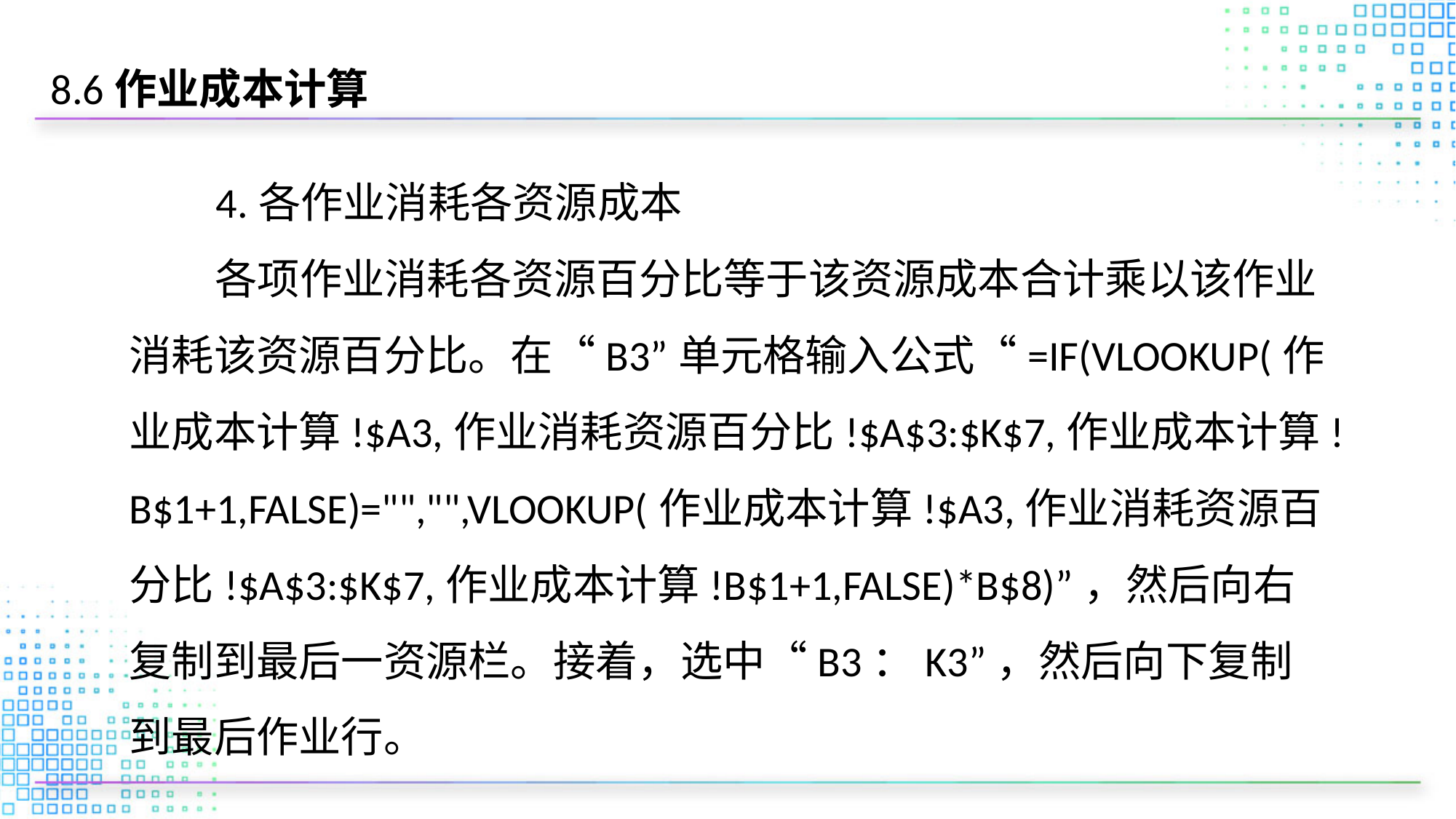

# 8.6作业成本计算
         4.各作业消耗各资源成本
        各项作业消耗各资源百分比等于该资源成本合计乘以该作业消耗该资源百分比。在“B3”单元格输入公式“=IF(VLOOKUP(作业成本计算!$A3,作业消耗资源百分比!$A$3:$K$7,作业成本计算!B$1+1,FALSE)="","",VLOOKUP(作业成本计算!$A3,作业消耗资源百分比!$A$3:$K$7,作业成本计算!B$1+1,FALSE)*B$8)”，然后向右复制到最后一资源栏。接着，选中“B3：K3”，然后向下复制到最后作业行。